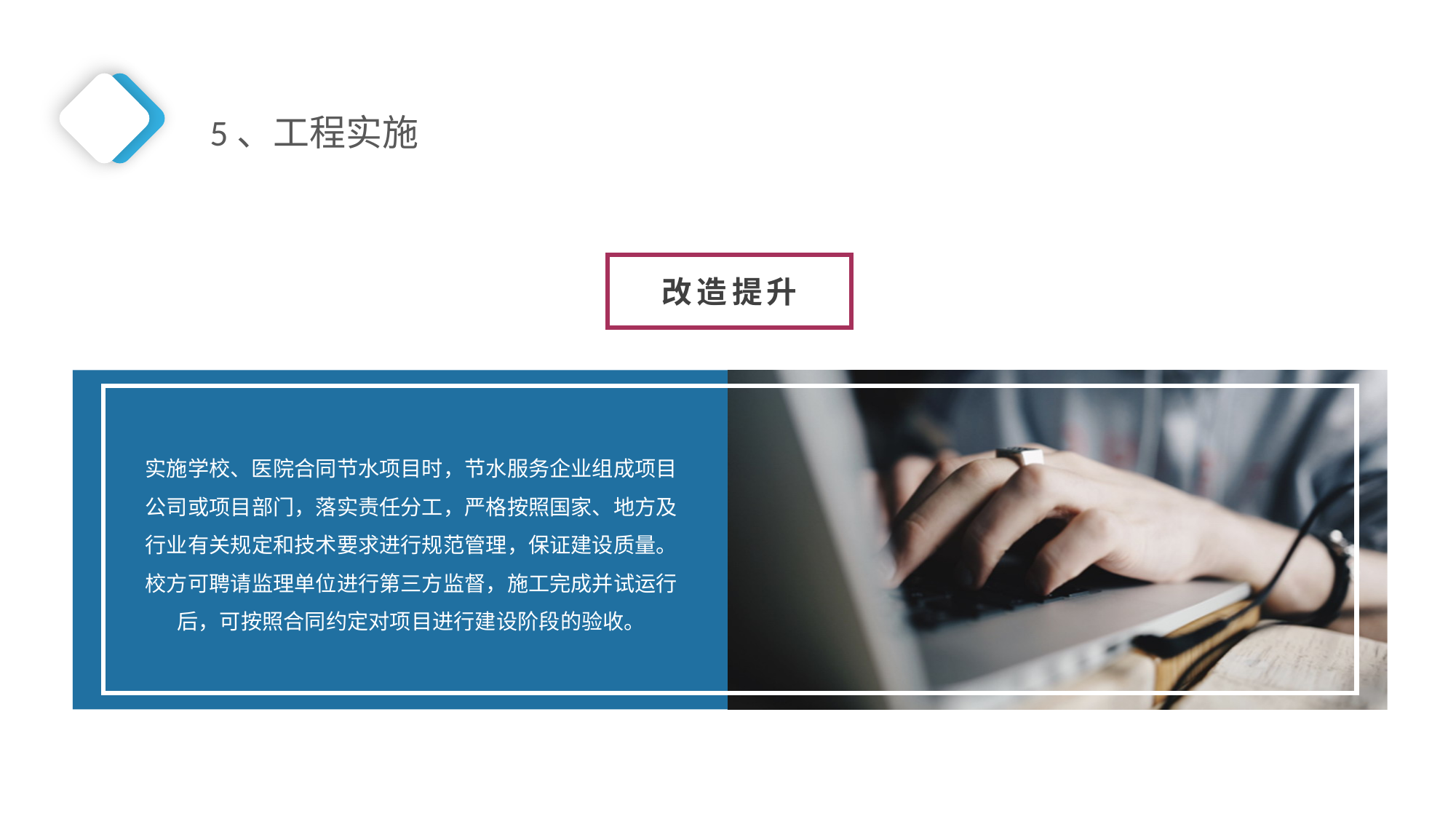

5、工程实施

改造提升

实施学校、医院合同节水项目时，节水服务企业组成项目公司或项目部门，落实责任分工，严格按照国家、地方及行业有关规定和技术要求进行规范管理，保证建设质量。校方可聘请监理单位进行第三方监督，施工完成并试运行后，可按照合同约定对项目进行建设阶段的验收。